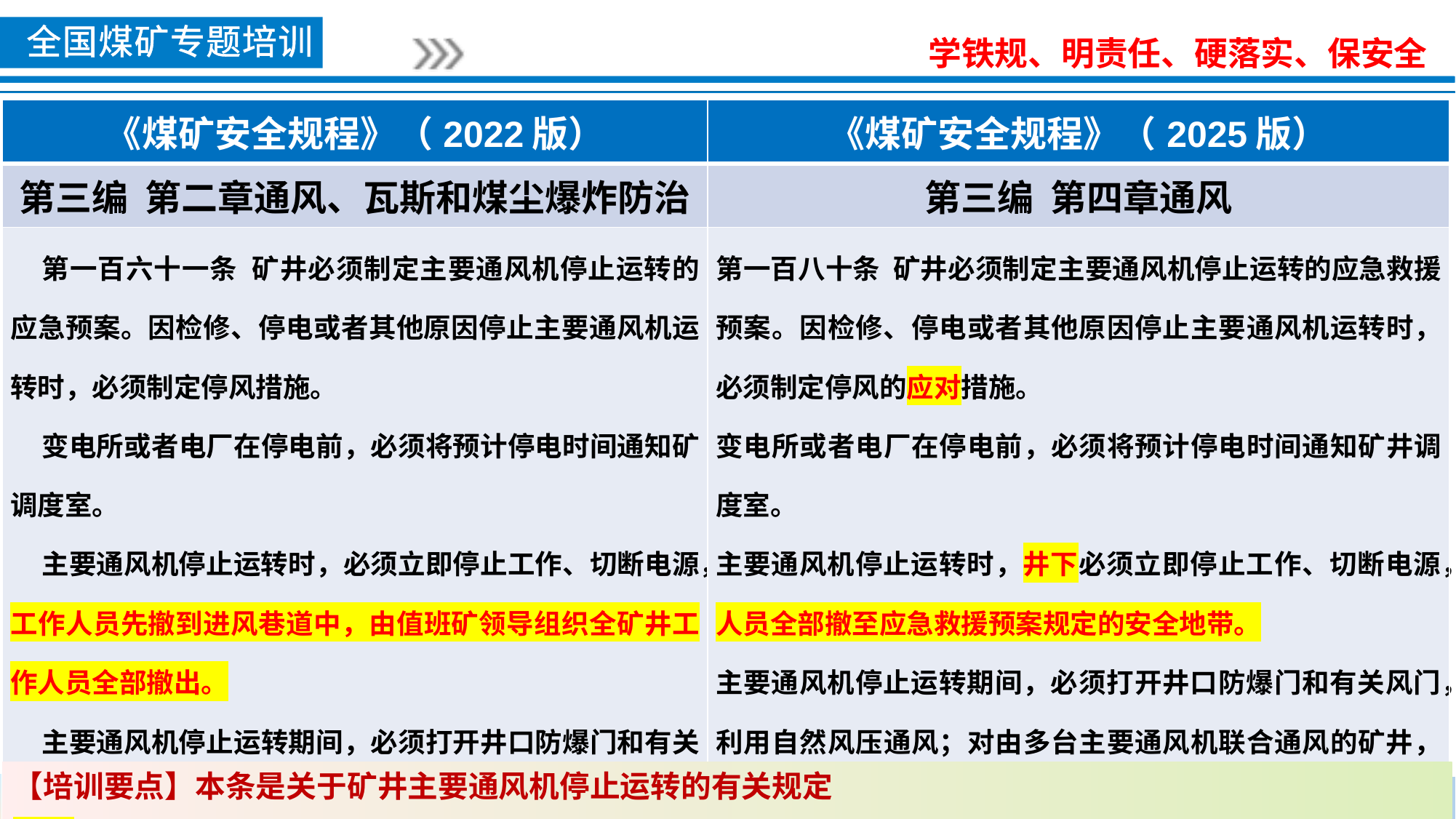

| 《煤矿安全规程》（2022版） | 《煤矿安全规程》（2025版） |
| --- | --- |
| 第三编 第二章通风、瓦斯和煤尘爆炸防治 | 第三编 第四章通风 |
| 第一百六十一条 矿井必须制定主要通风机停止运转的应急预案。因检修、停电或者其他原因停止主要通风机运转时，必须制定停风措施。 变电所或者电厂在停电前，必须将预计停电时间通知矿调度室。 主要通风机停止运转时，必须立即停止工作、切断电源，工作人员先撤到进风巷道中，由值班矿领导组织全矿井工作人员全部撤出。 主要通风机停止运转期间，必须打开井口防爆门和有关风门，利用自然风压通风；对由多台主要通风机联合通风的矿井，必须正确控制风流，防止风流紊乱。 | 第一百八十条 矿井必须制定主要通风机停止运转的应急救援预案。因检修、停电或者其他原因停止主要通风机运转时，必须制定停风的应对措施。 变电所或者电厂在停电前，必须将预计停电时间通知矿井调度室。 主要通风机停止运转时，井下必须立即停止工作、切断电源，人员全部撤至应急救援预案规定的安全地带。 主要通风机停止运转期间，必须打开井口防爆门和有关风门，利用自然风压通风；对由多台主要通风机联合通风的矿井，必须正确控制风流，防止风流紊乱。 |
【培训要点】本条是关于矿井主要通风机停止运转的有关规定
要点1▶▶主通风机停止运转时，井下必须停止作业，但不包括地面，“人员全部撤至应急预案规定的安全地带”，比原规定更加科学合理，便于实际执行。